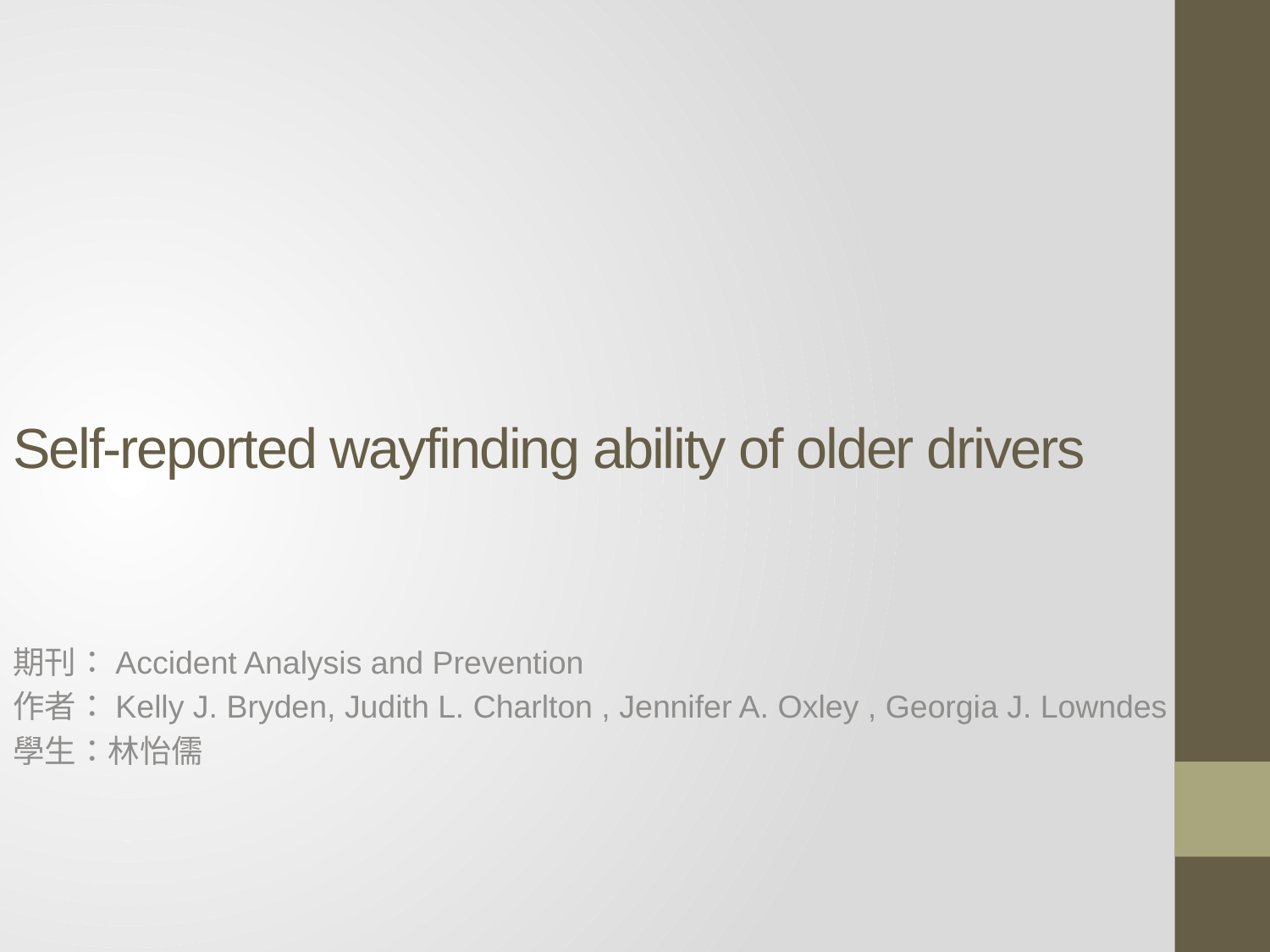

# Self-reported wayfinding ability of older drivers
期刊：Accident Analysis and Prevention
作者：Kelly J. Bryden, Judith L. Charlton , Jennifer A. Oxley , Georgia J. Lowndes
學生：林怡儒